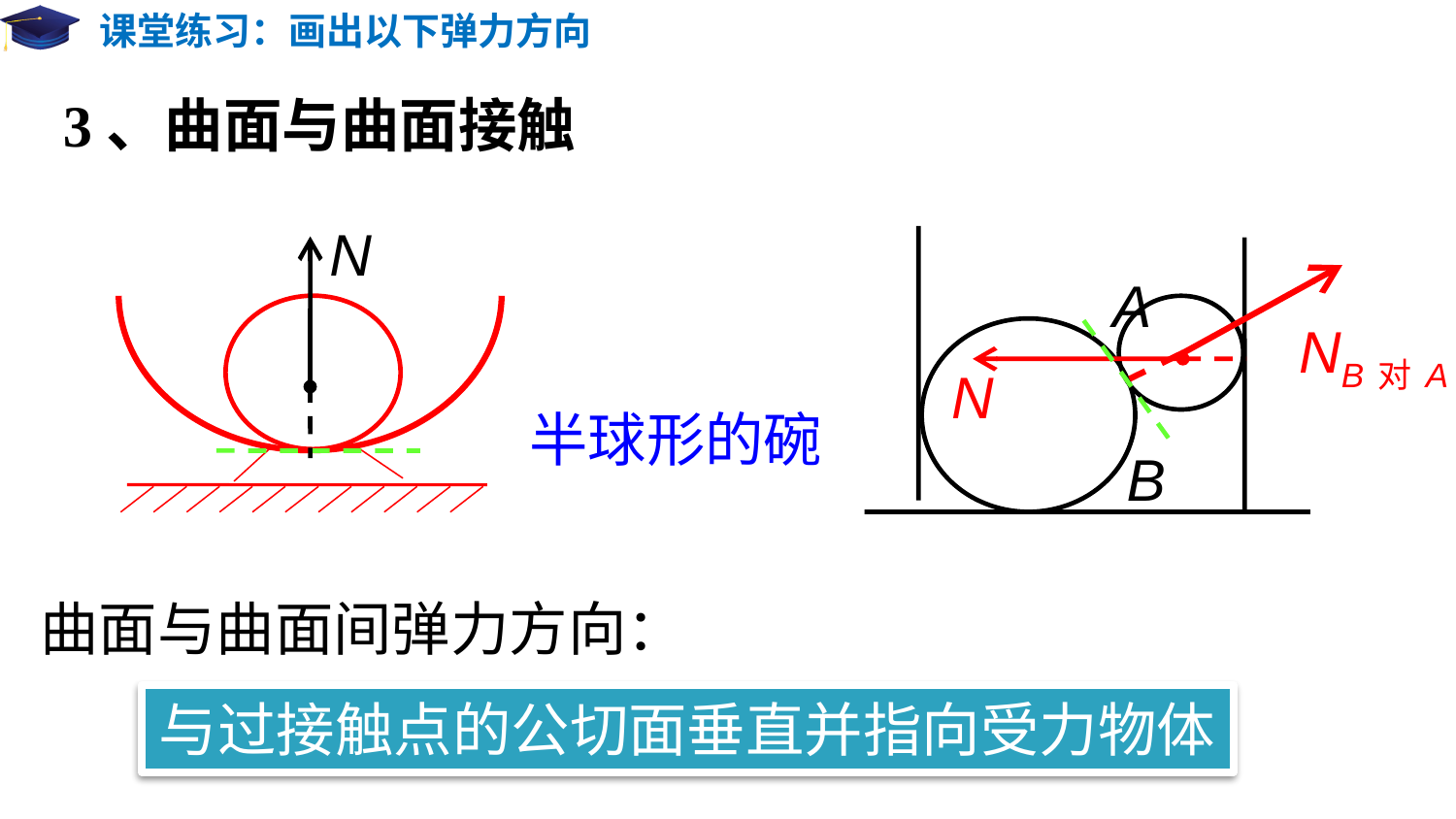

# 课堂练习：画出以下弹力方向
3、曲面与曲面接触

N

A

B

NB对A

N

半球形的碗

曲面与曲面间弹力方向：
与过接触点的公切面垂直并指向受力物体